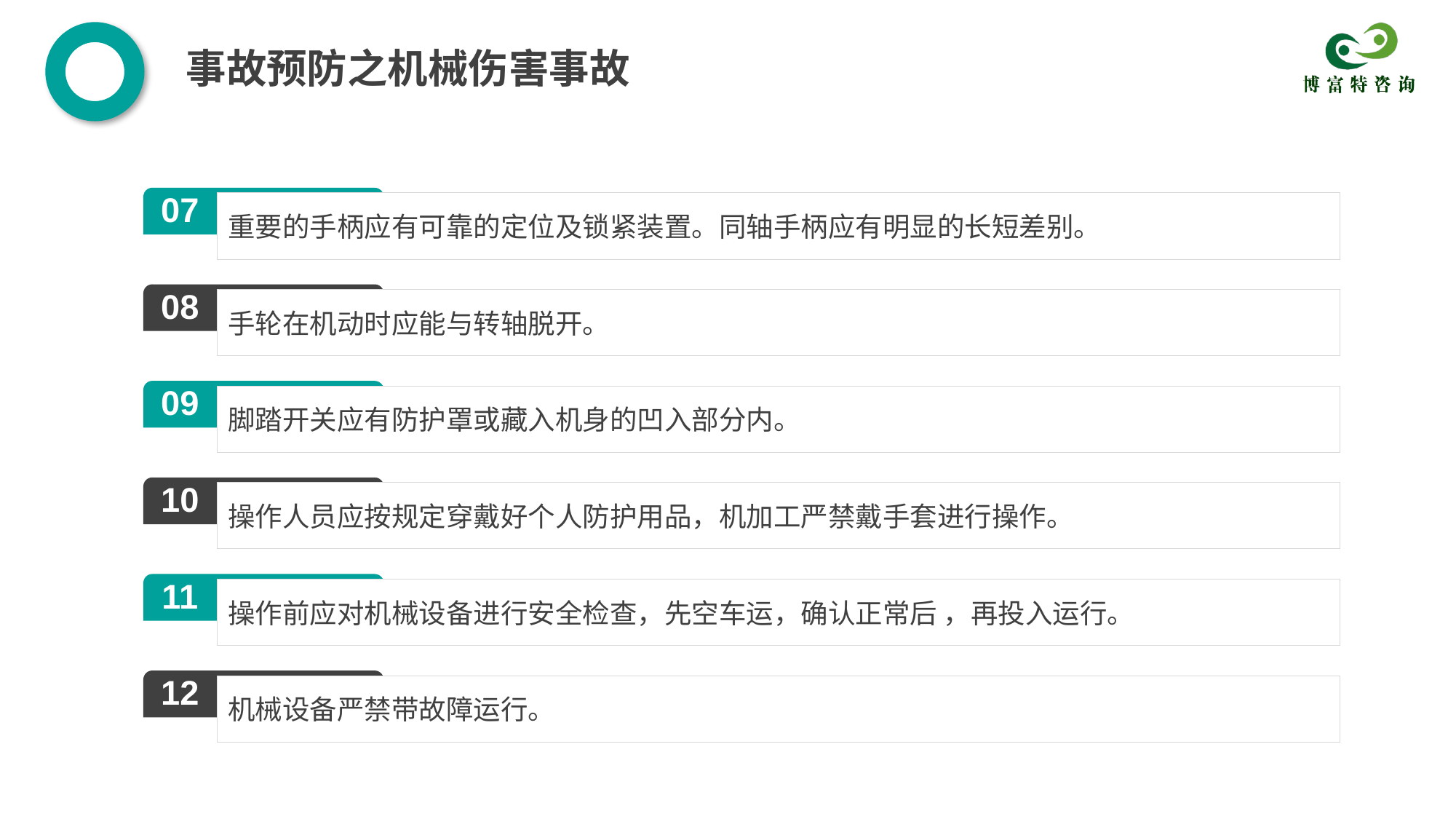

事故预防之机械伤害事故
07

重要的手柄应有可靠的定位及锁紧装置。同轴手柄应有明显的长短差别。
08

手轮在机动时应能与转轴脱开。
09

脚踏开关应有防护罩或藏入机身的凹入部分内。
10

操作人员应按规定穿戴好个人防护用品，机加工严禁戴手套进行操作。
11

操作前应对机械设备进行安全检查，先空车运，确认正常后 ，再投入运行。
12

机械设备严禁带故障运行。